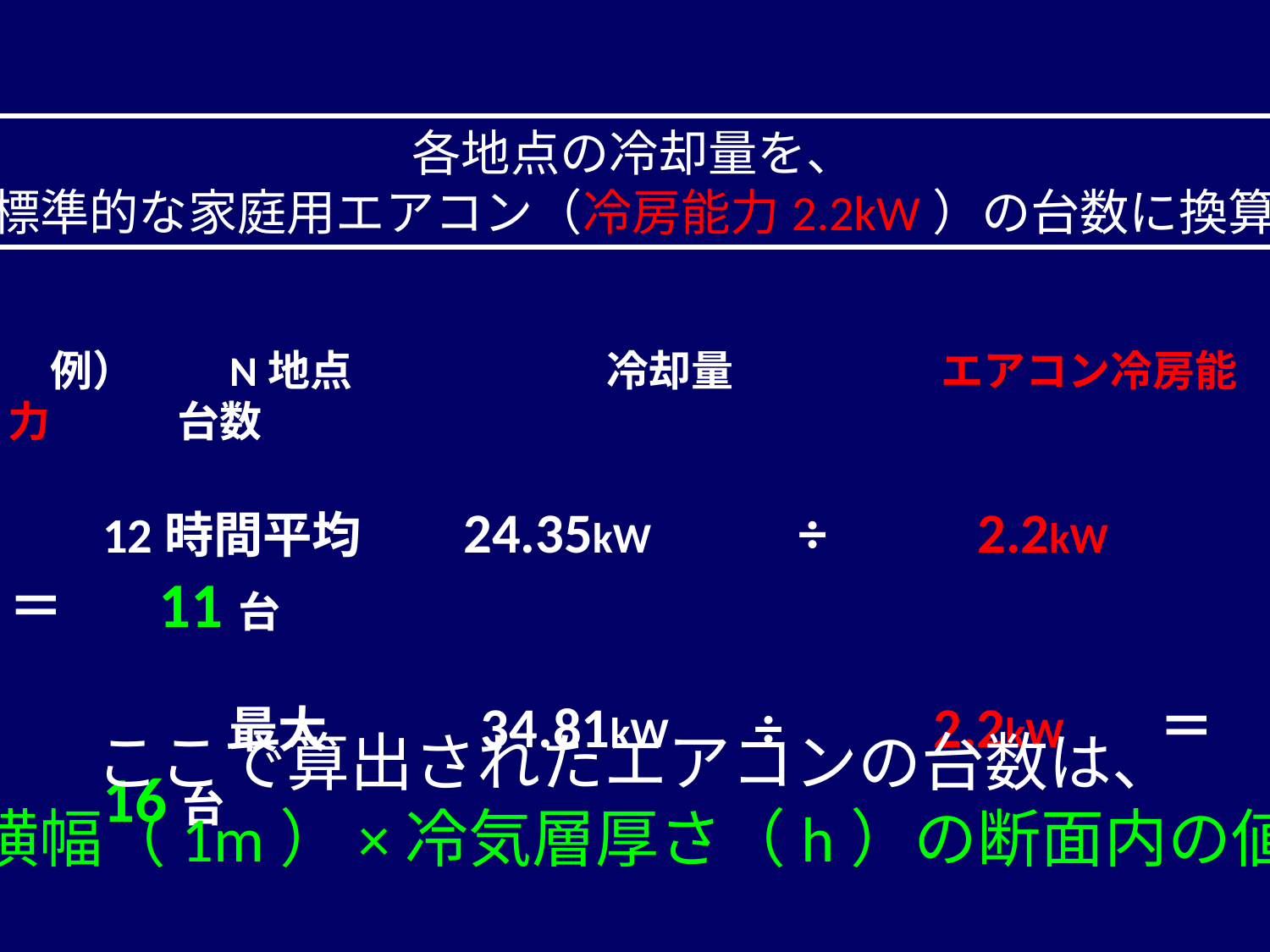

各地点の冷却量を、
標準的な家庭用エアコン（冷房能力2.2kW）の台数に換算
　例）　　N地点　　　　　　冷却量　　    　　エアコン冷房能力　　　台数

　　12時間平均        24.35kW　　　÷　　　2.2kW　　＝　　11台

　　　　　 最大               34.81kW         ÷　　　2.2kW　　＝　　16台
ここで算出されたエアコンの台数は、
横幅（1m）×冷気層厚さ（h）の断面内の値